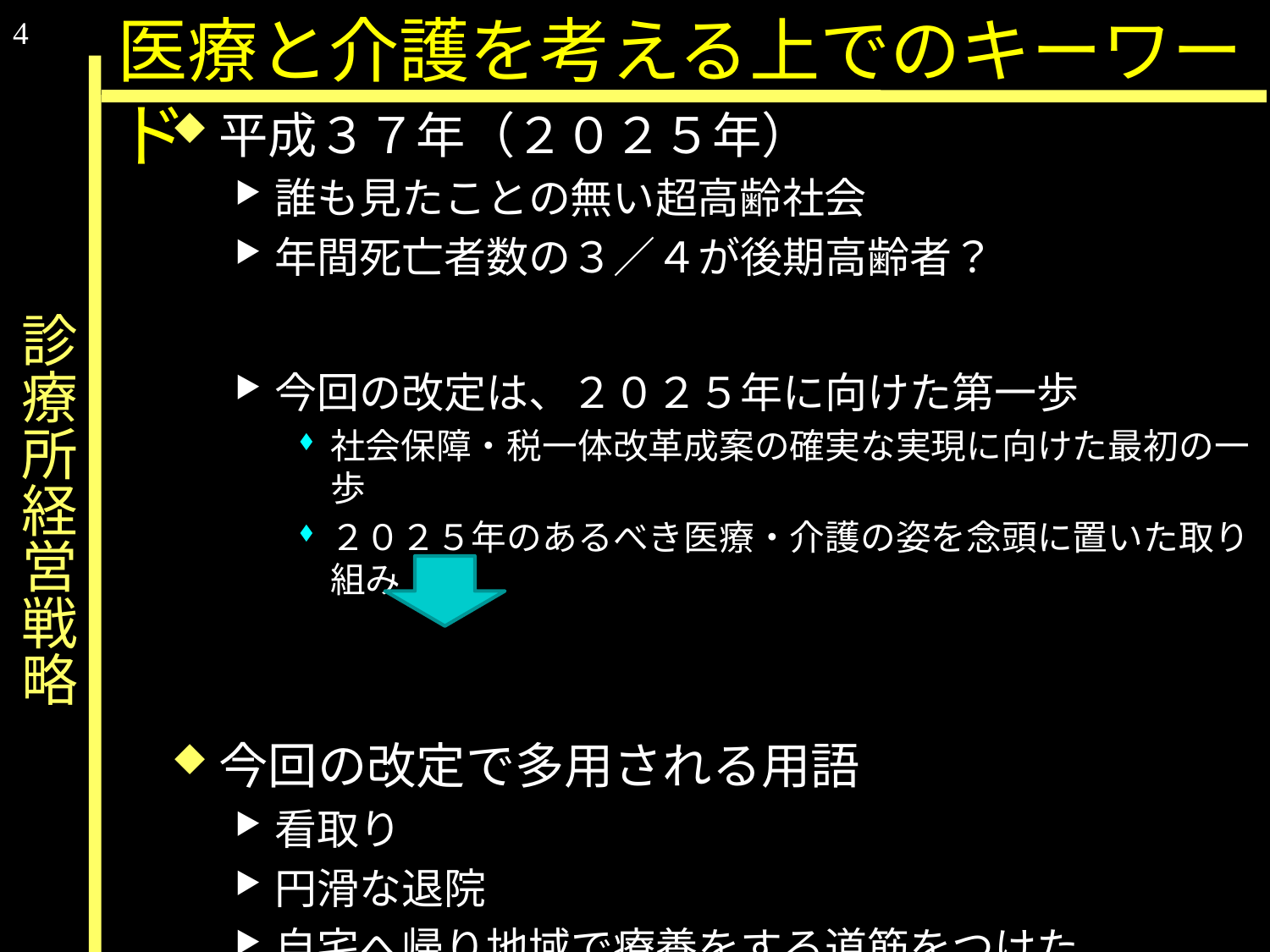

4
医療と介護を考える上でのキーワード

平成３７年（２０２５年）
誰も見たことの無い超高齢社会
年間死亡者数の３／４が後期高齢者？

今回の改定は、２０２５年に向けた第一歩
社会保障・税一体改革成案の確実な実現に向けた最初の一歩
２０２５年のあるべき医療・介護の姿を念頭に置いた取り組み

今回の改定で多用される用語
看取り
円滑な退院
自宅へ帰り地域で療養をする道筋をつけた

# 診療所経営戦略